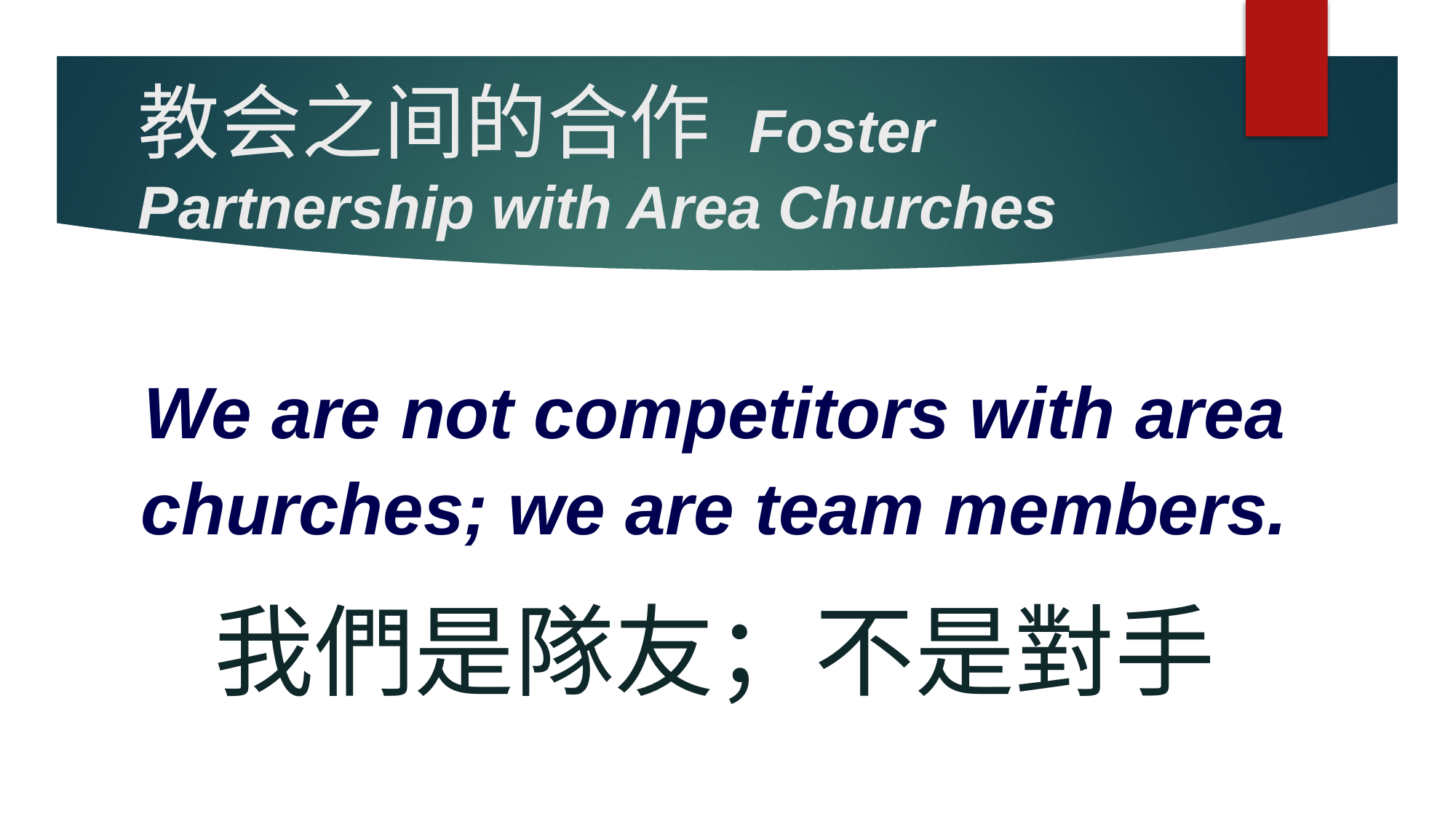

# 教会之间的合作 Foster Partnership with Area Churches
We are not competitors with area churches; we are team members.
我們是隊友；不是對手